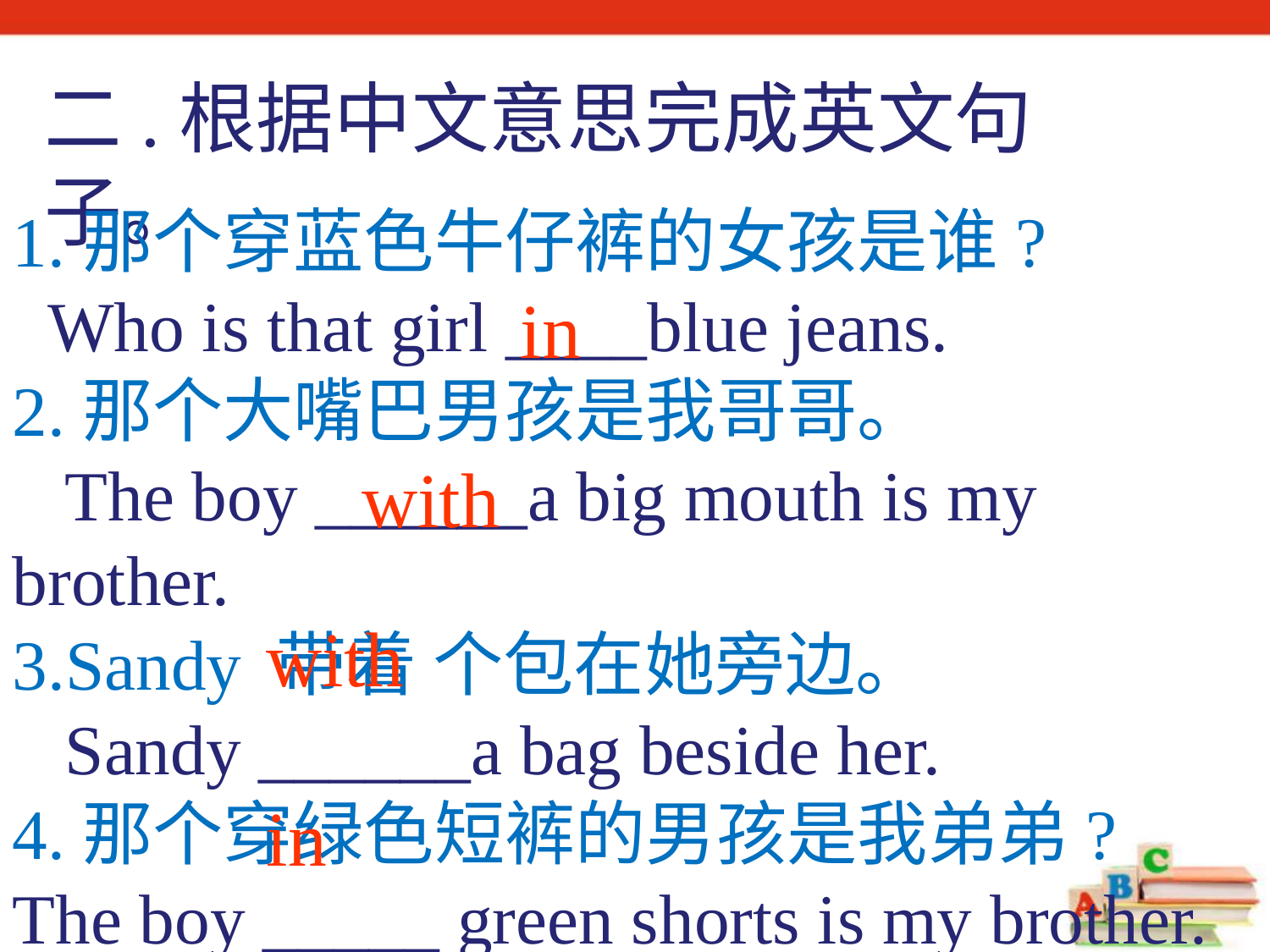

二.根据中文意思完成英文句子。
1.那个穿蓝色牛仔裤的女孩是谁?
  Who is that girl ____blue jeans.
2.那个大嘴巴男孩是我哥哥。
   The boy ______a big mouth is my brother.
3.Sandy 带着 个包在她旁边。
   Sandy ______a bag beside her.
4.那个穿绿色短裤的男孩是我弟弟?
The boy _____ green shorts is my brother.
in
with
with
in